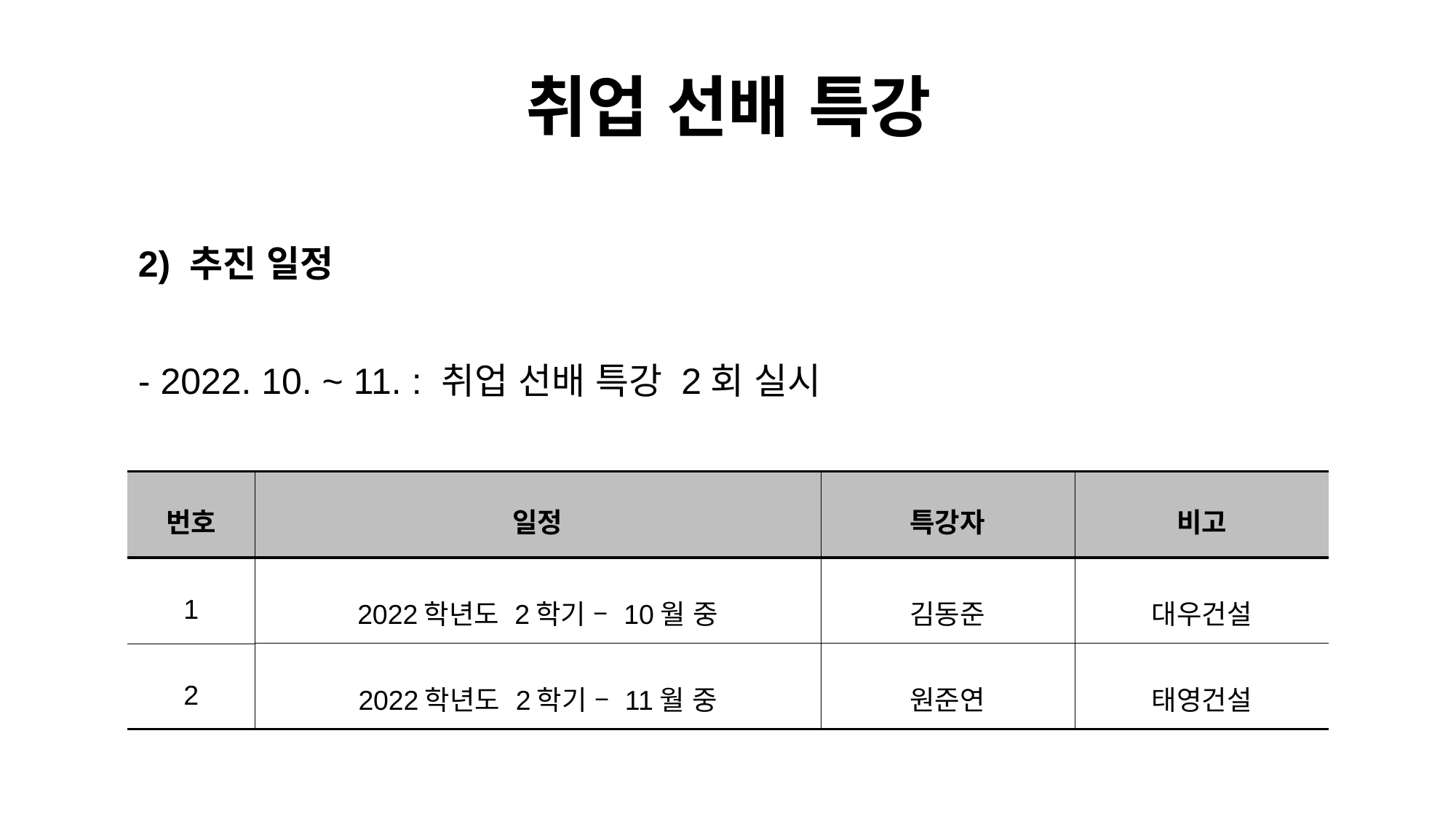

# 취업 선배 특강
2) 추진 일정

- 2022. 10. ~ 11. : 취업 선배 특강 2회 실시

| 번호 | 일정 | 특강자 | 비고 |
| --- | --- | --- | --- |
| 1 | 2022학년도 2학기 – 10월 중 | 김동준 | 대우건설 |
| 2 | 2022학년도 2학기 – 11월 중 | 원준연 | 태영건설 |